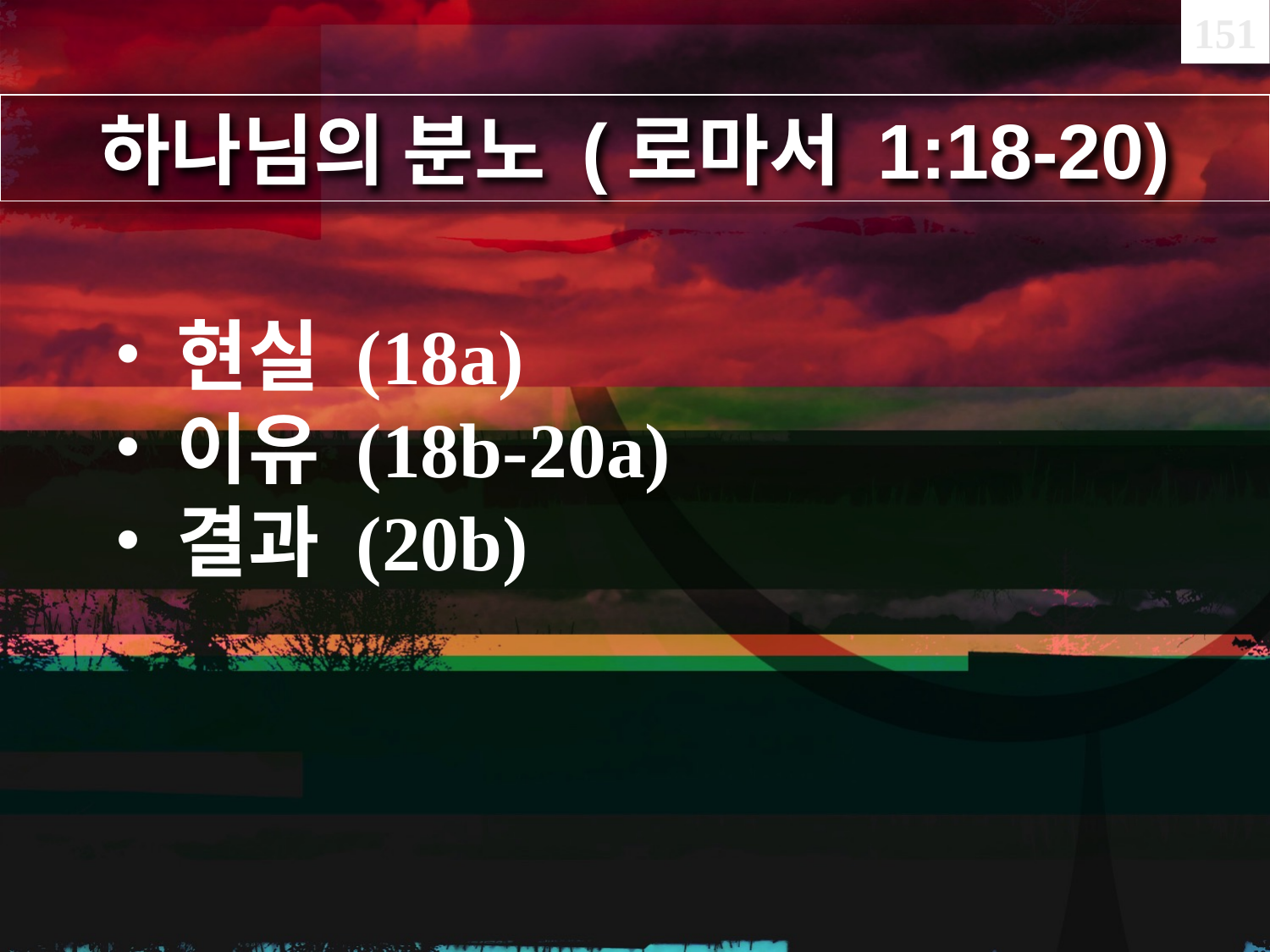

151
# 하나님의 분노 (로마서 1:18-20)‏
현실 (18a)‏
이유 (18b-20a)‏
결과 (20b)‏